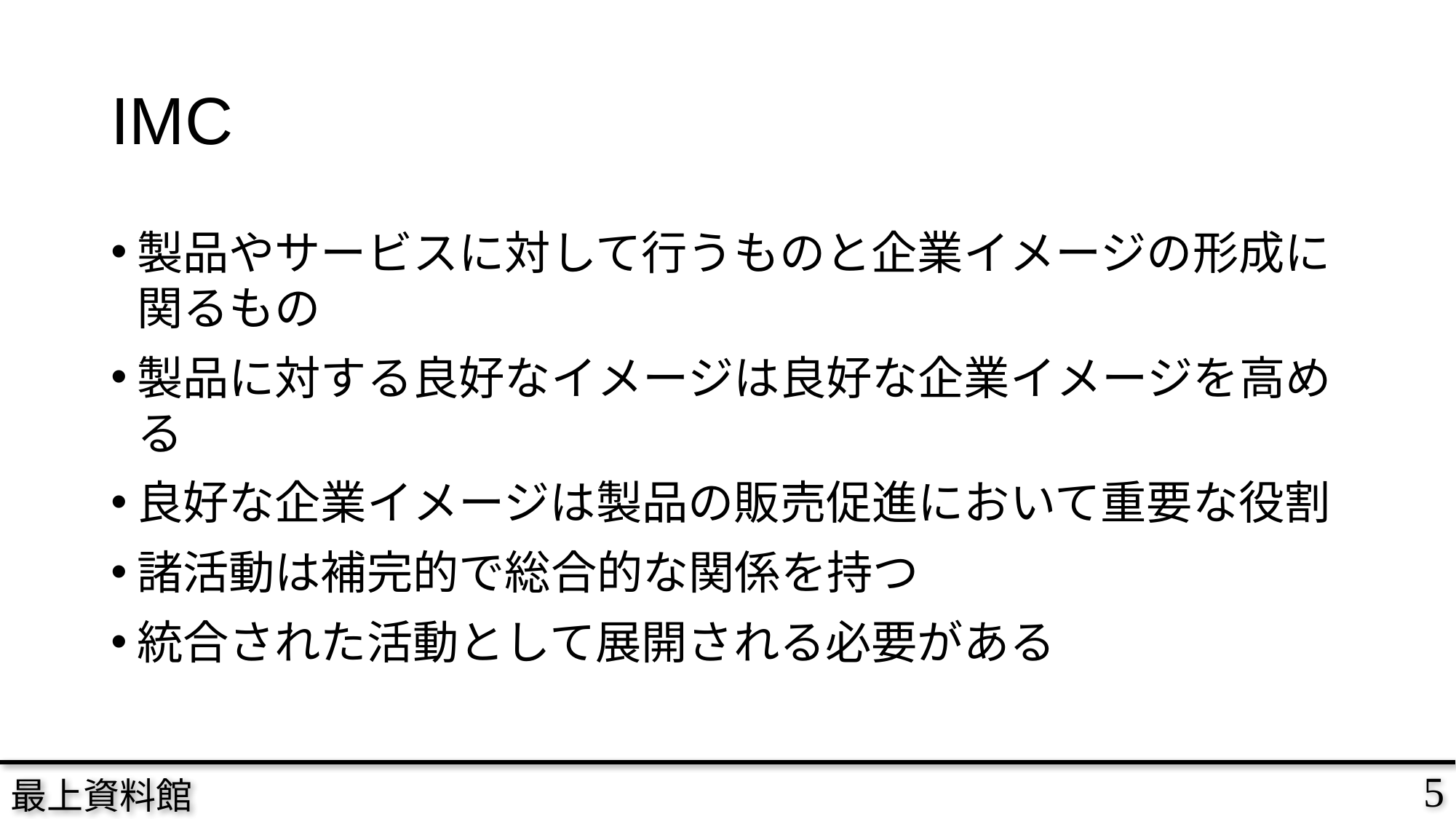

# IMC
製品やサービスに対して行うものと企業イメージの形成に関るもの
製品に対する良好なイメージは良好な企業イメージを高める
良好な企業イメージは製品の販売促進において重要な役割
諸活動は補完的で総合的な関係を持つ
統合された活動として展開される必要がある